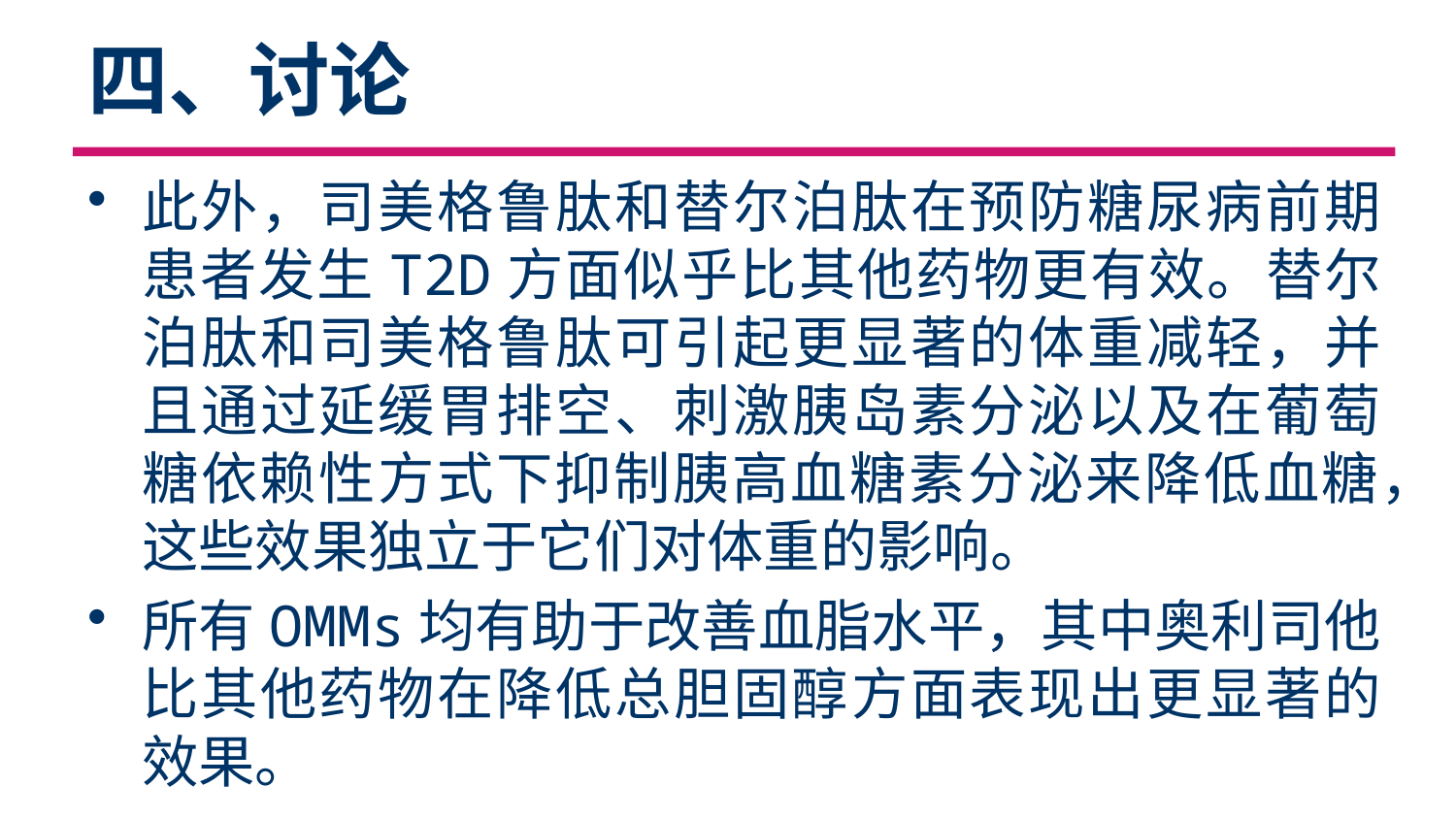

# 四、讨论

此外，司美格鲁肽和替尔泊肽在预防糖尿病前期患者发生T2D方面似乎比其他药物更有效。替尔泊肽和司美格鲁肽可引起更显著的体重减轻，并且通过延缓胃排空、刺激胰岛素分泌以及在葡萄糖依赖性方式下抑制胰高血糖素分泌来降低血糖，这些效果独立于它们对体重的影响。
所有OMMs均有助于改善血脂水平，其中奥利司他比其他药物在降低总胆固醇方面表现出更显著的效果。